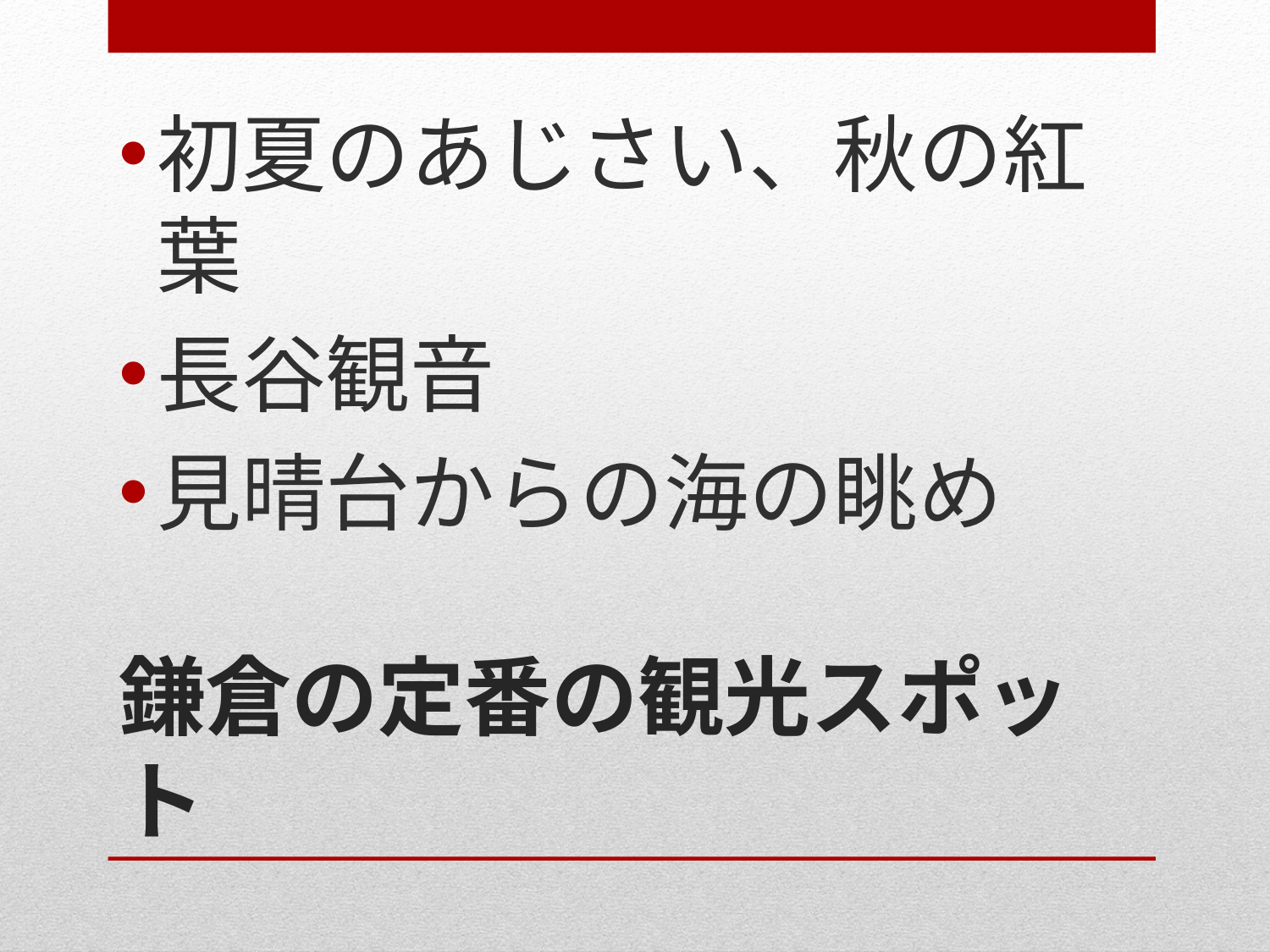

初夏のあじさい、秋の紅葉
長谷観音
見晴台からの海の眺め

# 鎌倉の定番の観光スポット